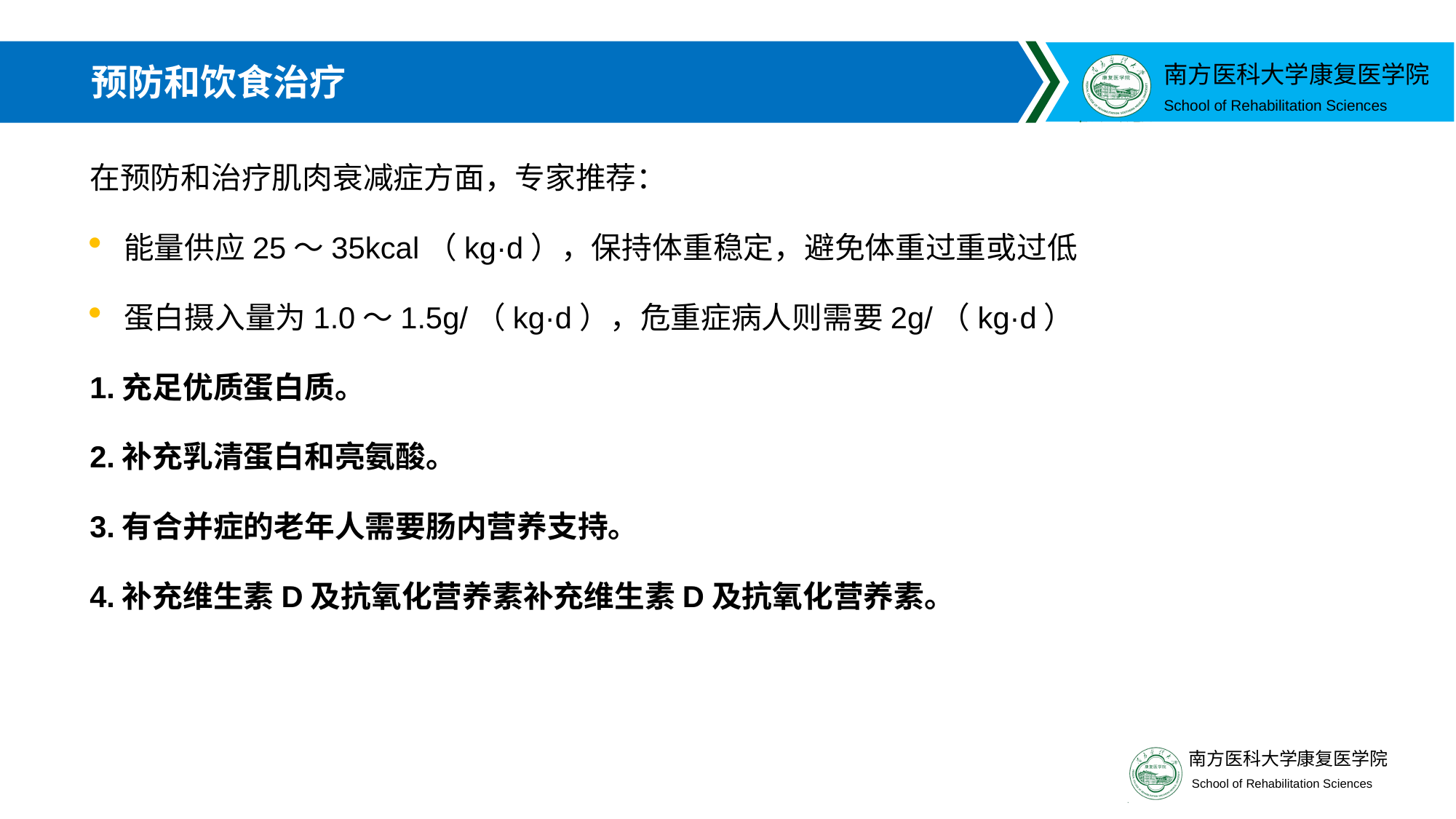

# 预防和饮食治疗
在预防和治疗肌肉衰减症方面，专家推荐：
能量供应25～35kcal（kg·d），保持体重稳定，避免体重过重或过低
蛋白摄入量为1.0～1.5g/（kg·d），危重症病人则需要2g/（kg·d）
1.充足优质蛋白质。
2.补充乳清蛋白和亮氨酸。
3.有合并症的老年人需要肠内营养支持。
4.补充维生素D及抗氧化营养素补充维生素D及抗氧化营养素。